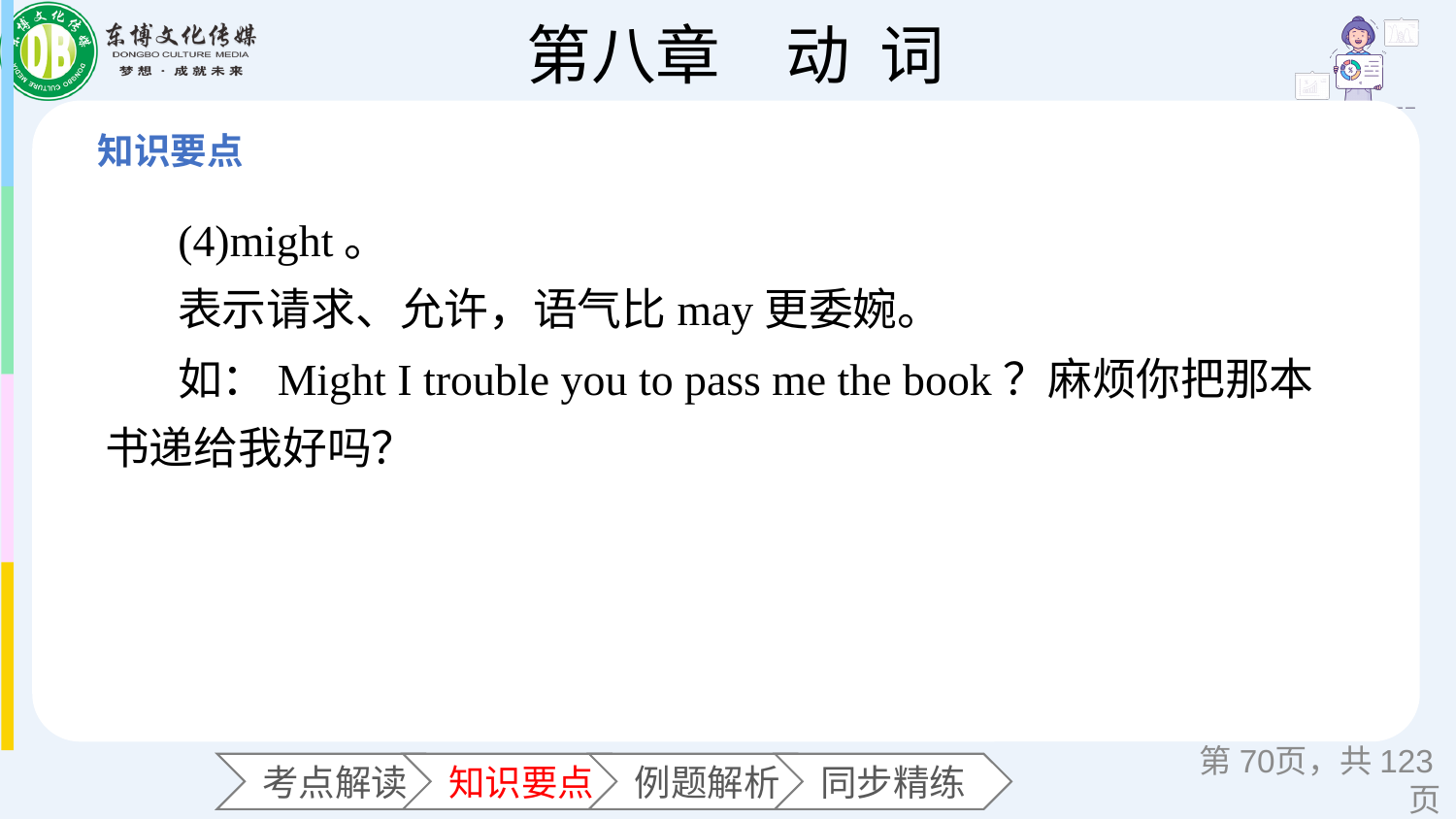

(4)might。
表示请求、允许，语气比may更委婉。
如：Might I trouble you to pass me the book？麻烦你把那本书递给我好吗？
第70页，共123页